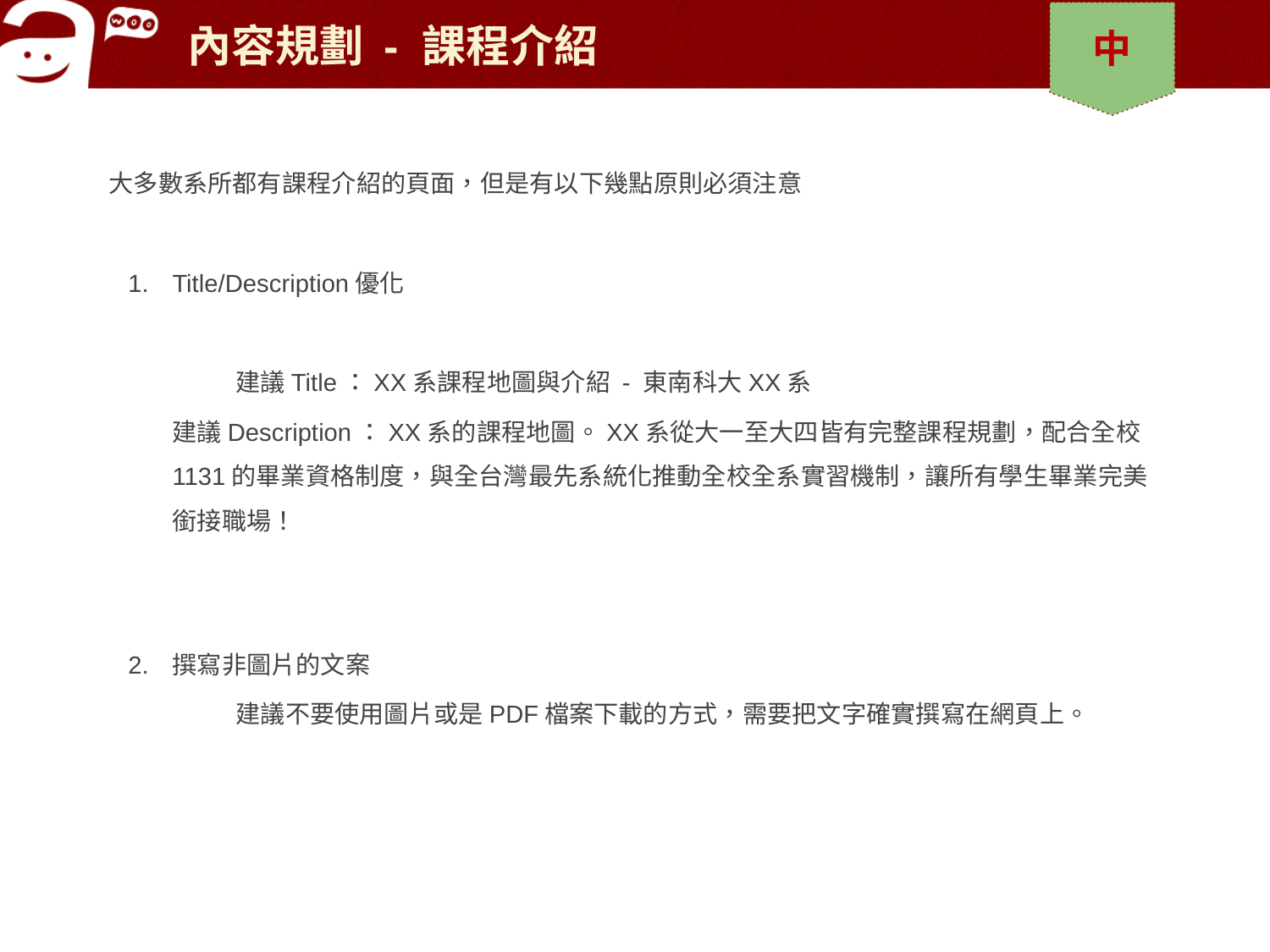

# 內容規劃 - 課程介紹

中
大多數系所都有課程介紹的頁面，但是有以下幾點原則必須注意

Title/Description優化

	建議Title：XX系課程地圖與介紹 - 東南科大XX系
建議Description：XX系的課程地圖。XX系從大一至大四皆有完整課程規劃，配合全校1131的畢業資格制度，與全台灣最先系統化推動全校全系實習機制，讓所有學生畢業完美銜接職場！

撰寫非圖片的文案
	建議不要使用圖片或是PDF檔案下載的方式，需要把文字確實撰寫在網頁上。